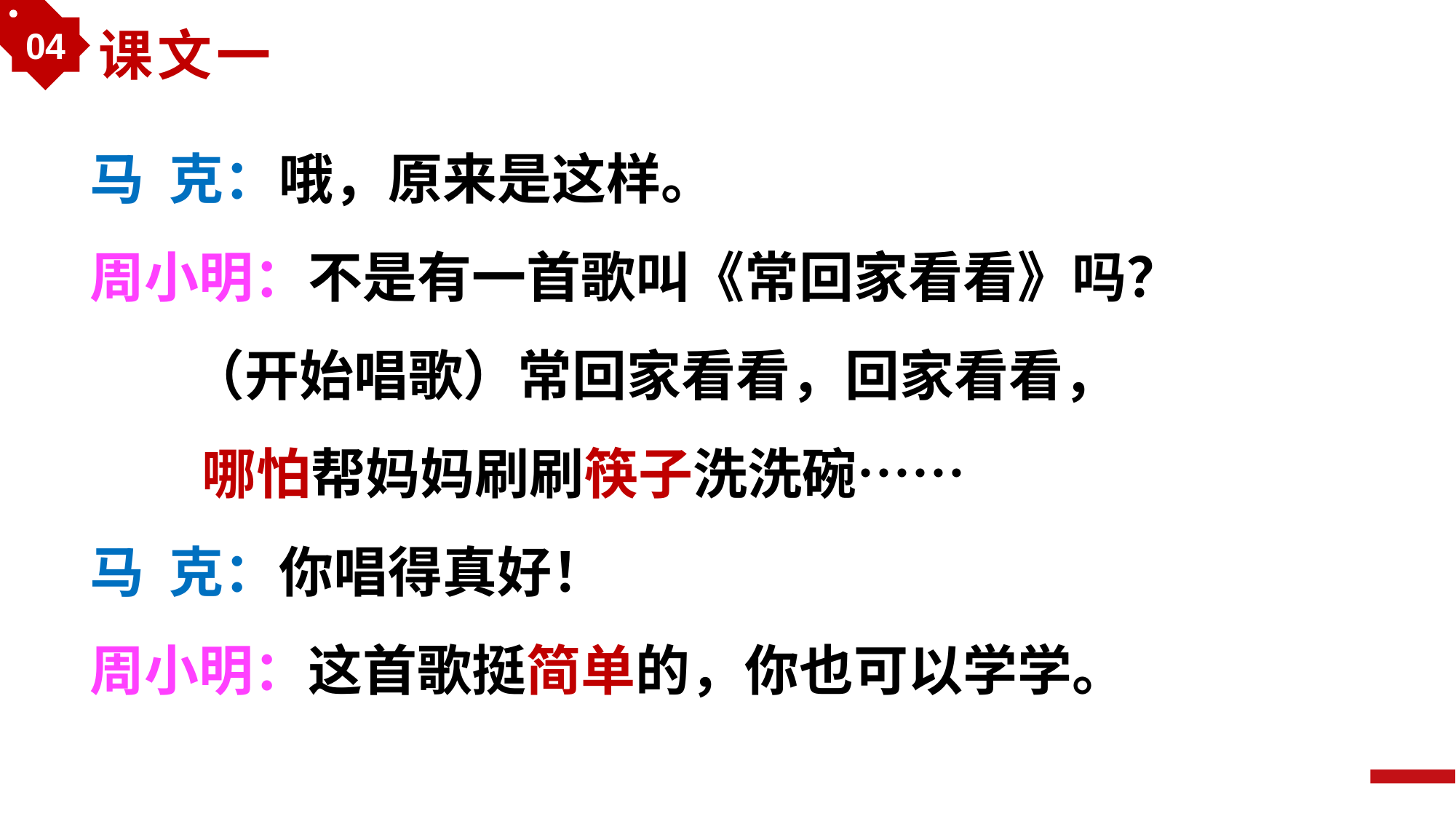

04
课文一
马  克：哦，原来是这样。
周小明：不是有一首歌叫《常回家看看》吗？
       （开始唱歌）常回家看看，回家看看，
        哪怕帮妈妈刷刷筷子洗洗碗……
马  克：你唱得真好！
周小明：这首歌挺简单的，你也可以学学。